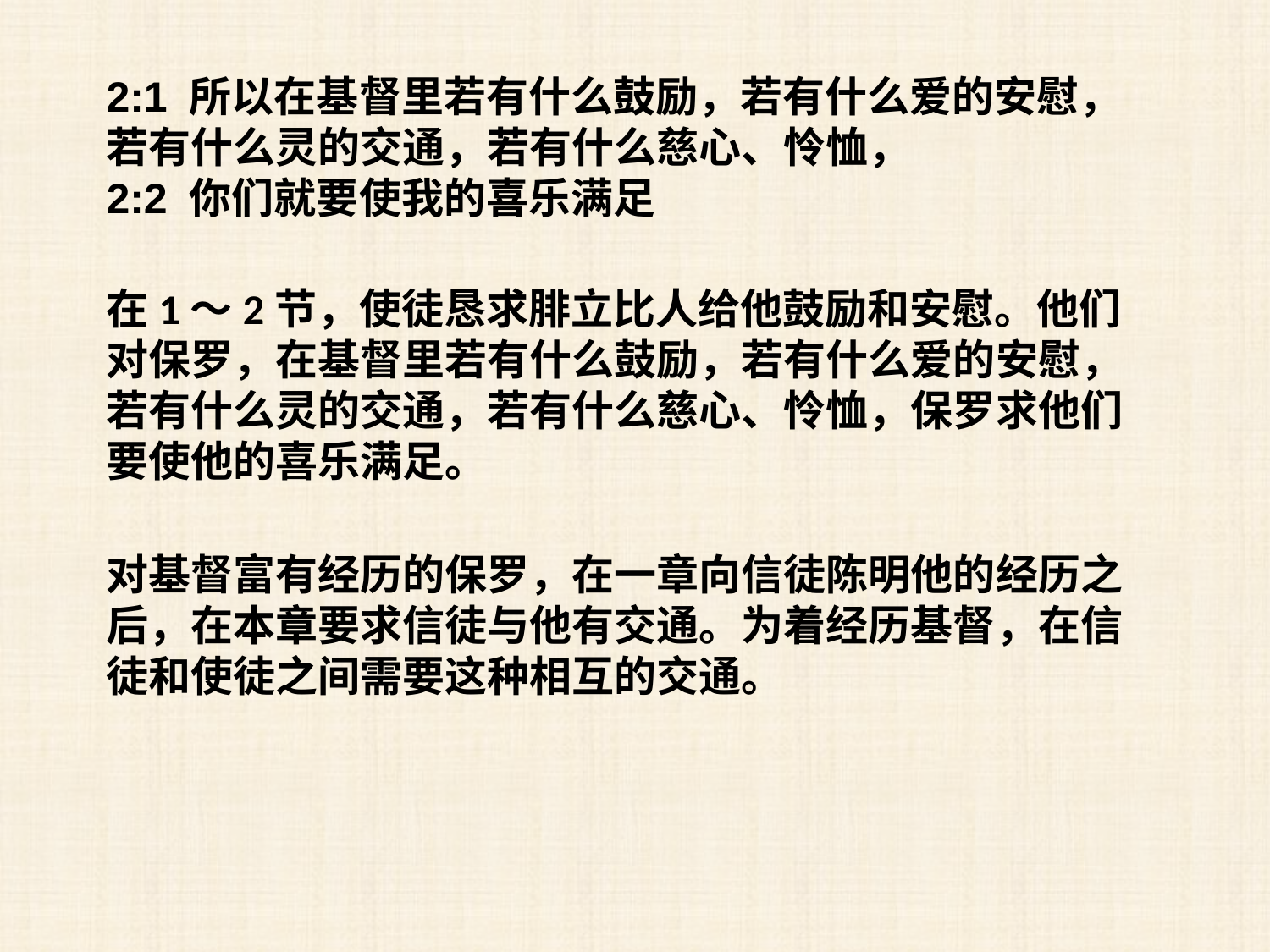

2:1 所以在基督里若有什么鼓励，若有什么爱的安慰，若有什么灵的交通，若有什么慈心、怜恤，
2:2 你们就要使我的喜乐满足
在1～2节，使徒恳求腓立比人给他鼓励和安慰。他们对保罗，在基督里若有什么鼓励，若有什么爱的安慰，若有什么灵的交通，若有什么慈心、怜恤，保罗求他们要使他的喜乐满足。
对基督富有经历的保罗，在一章向信徒陈明他的经历之后，在本章要求信徒与他有交通。为着经历基督，在信徒和使徒之间需要这种相互的交通。